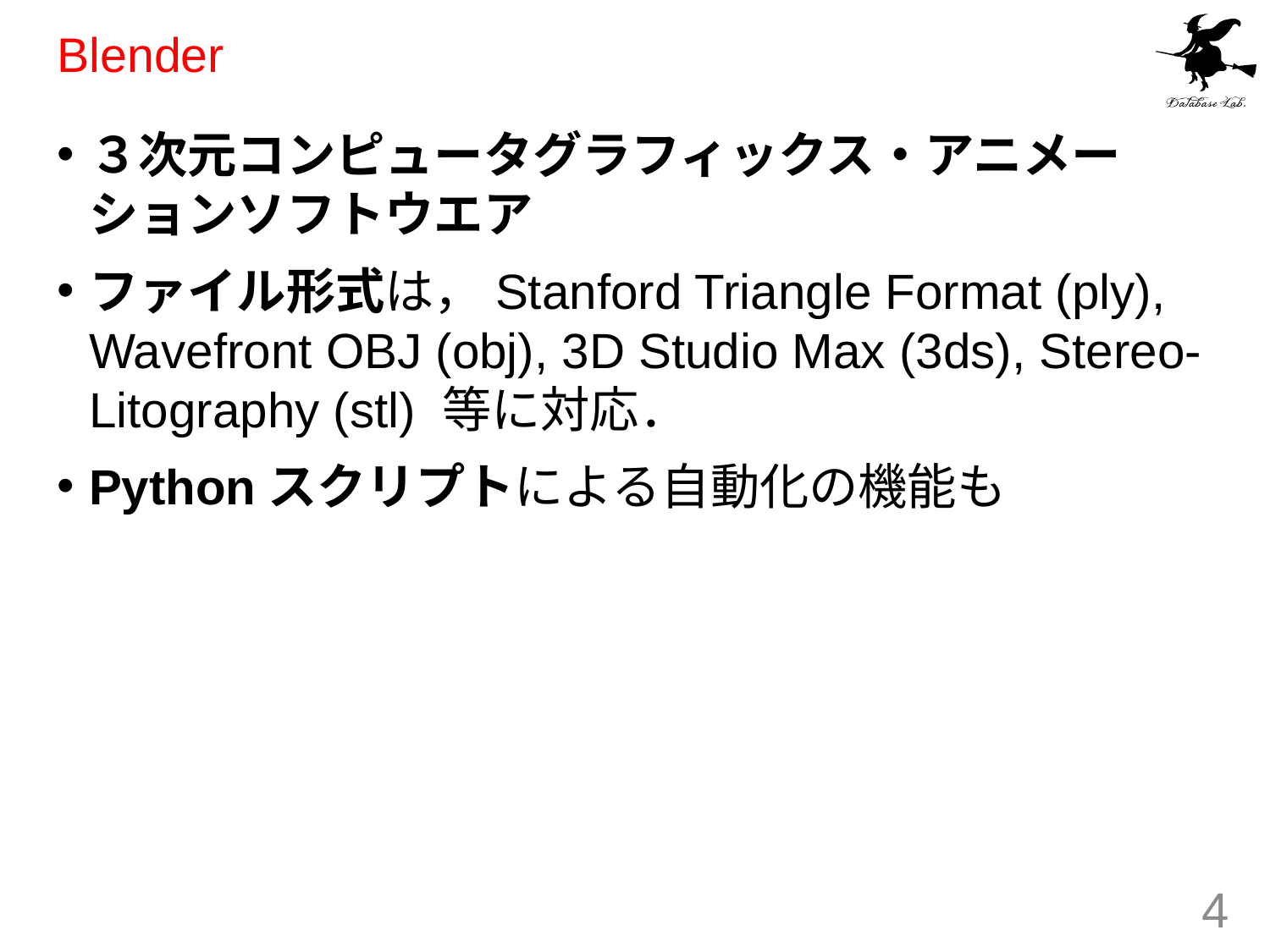

# Blender
３次元コンピュータグラフィックス・アニメーションソフトウエア
ファイル形式は，Stanford Triangle Format (ply), Wavefront OBJ (obj), 3D Studio Max (3ds), Stereo-Litography (stl) 等に対応．
Pythonスクリプトによる自動化の機能も
4